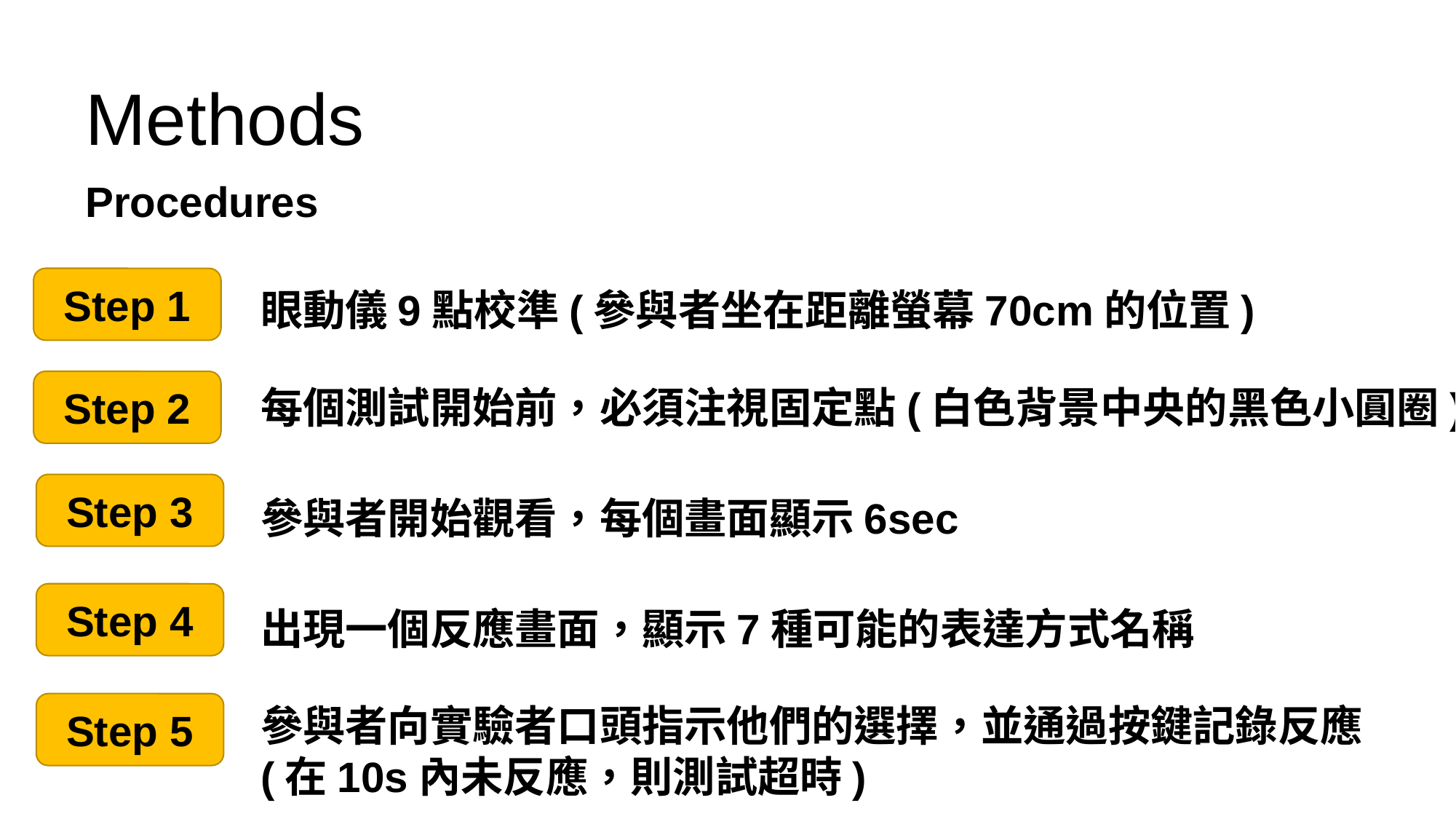

Methods
Procedures
Step 1
眼動儀9點校準(參與者坐在距離螢幕70cm的位置)
Step 2
每個測試開始前，必須注視固定點(白色背景中央的黑色小圓圈)
Step 3
參與者開始觀看，每個畫面顯示6sec
Step 4
出現一個反應畫面，顯示7種可能的表達方式名稱
Step 5
參與者向實驗者口頭指示他們的選擇，並通過按鍵記錄反應(在10s內未反應，則測試超時)